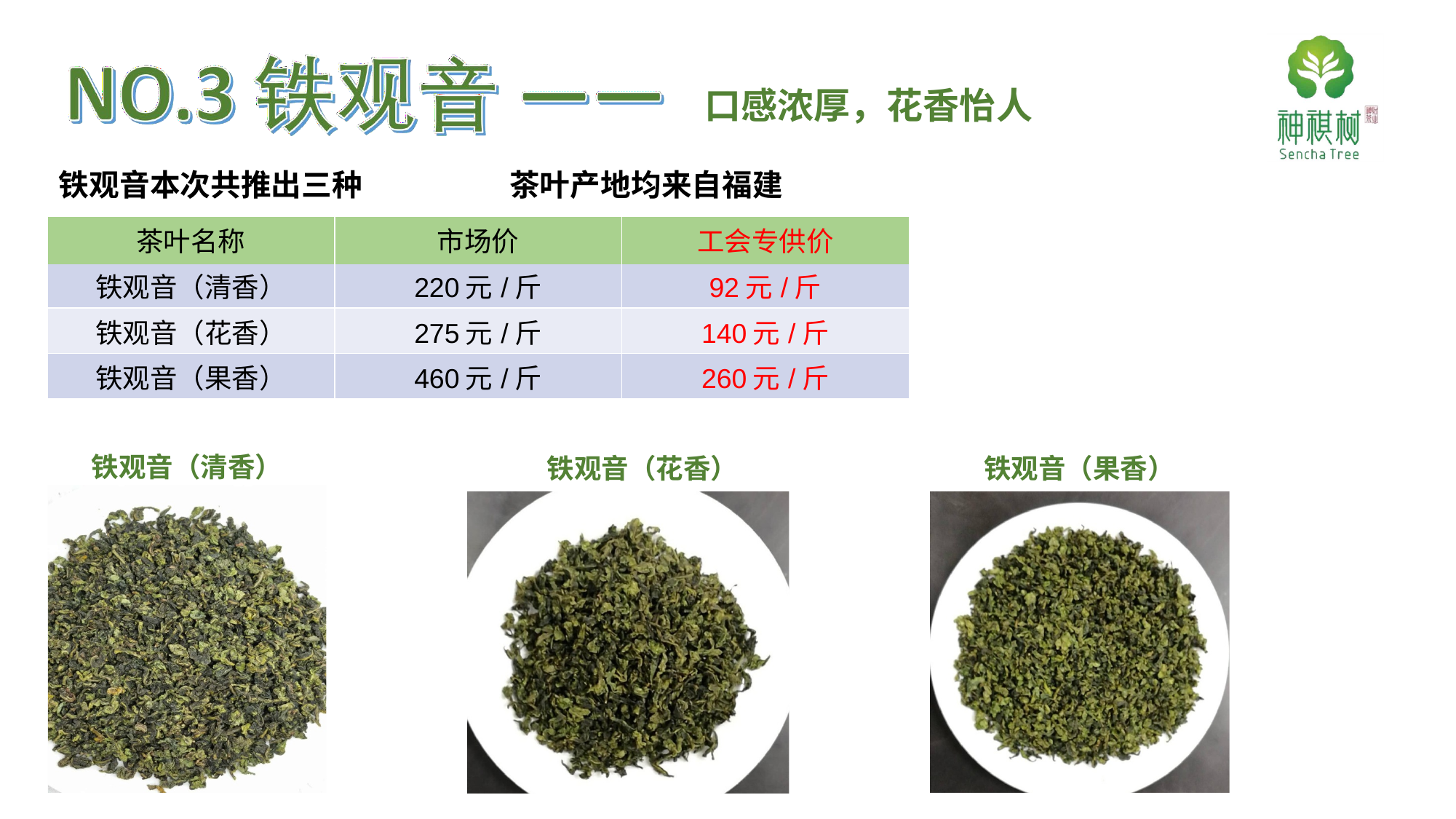

# 口感浓厚，花香怡人

铁观音本次共推出三种
茶叶产地均来自福建
| 茶叶名称 | 市场价 | 工会专供价 |
| --- | --- | --- |
| 铁观音（清香） | 220元/斤 | 92元/斤 |
| 铁观音（花香） | 275元/斤 | 140元/斤 |
| 铁观音（果香） | 460元/斤 | 260元/斤 |
铁观音（清香）
铁观音（花香）
铁观音（果香）